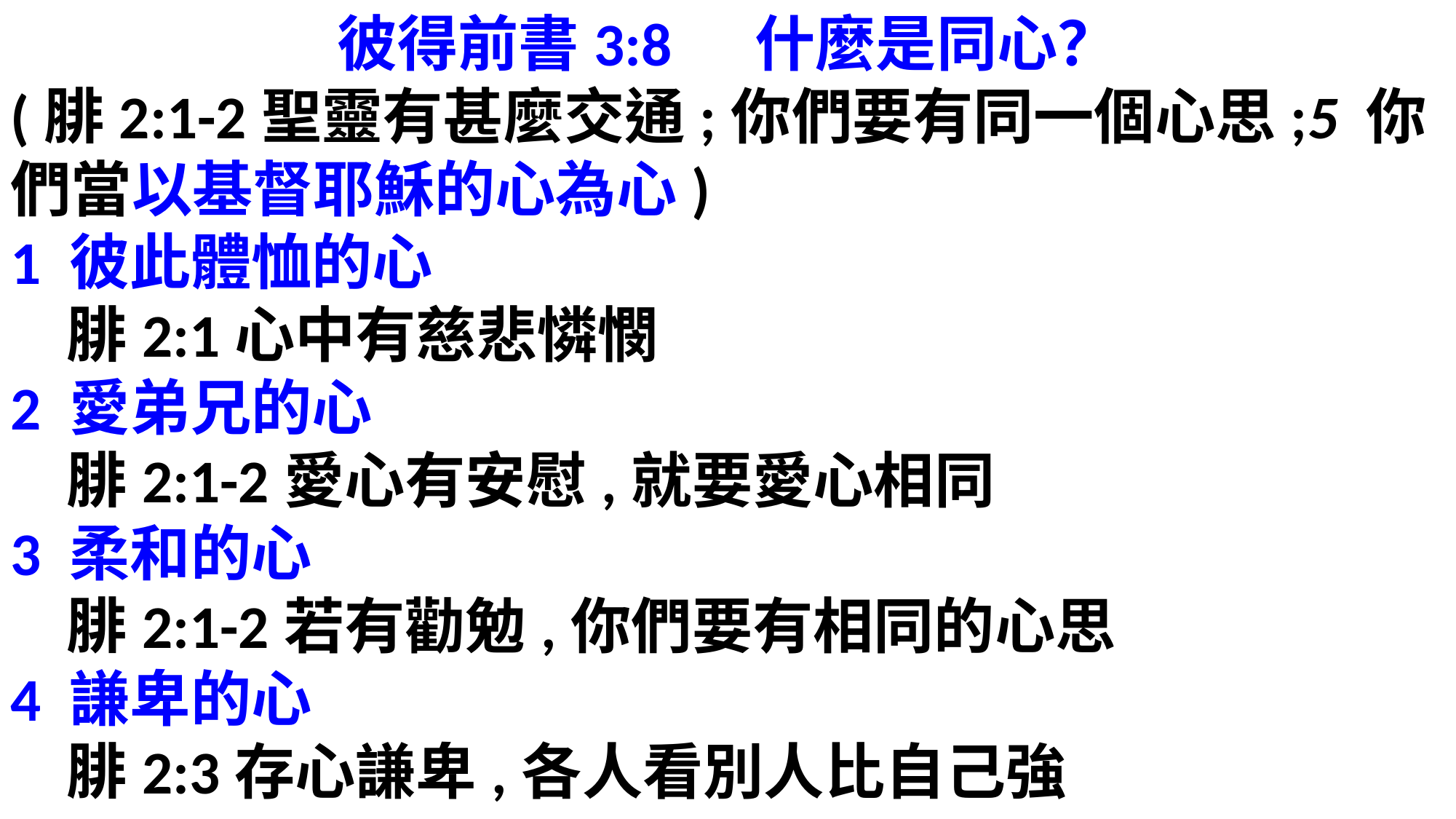

彼得前書3:8     什麼是同心？
(腓2:1-2聖靈有甚麼交通;你們要有同一個心思;5 你們當以基督耶穌的心為心)
1 彼此體恤的心
   腓2:1心中有慈悲憐憫
2 愛弟兄的心
   腓2:1-2愛心有安慰,就要愛心相同
3 柔和的心
   腓2:1-2若有勸勉,你們要有相同的心思
4 謙卑的心
   腓2:3存心謙卑,各人看別人比自己強